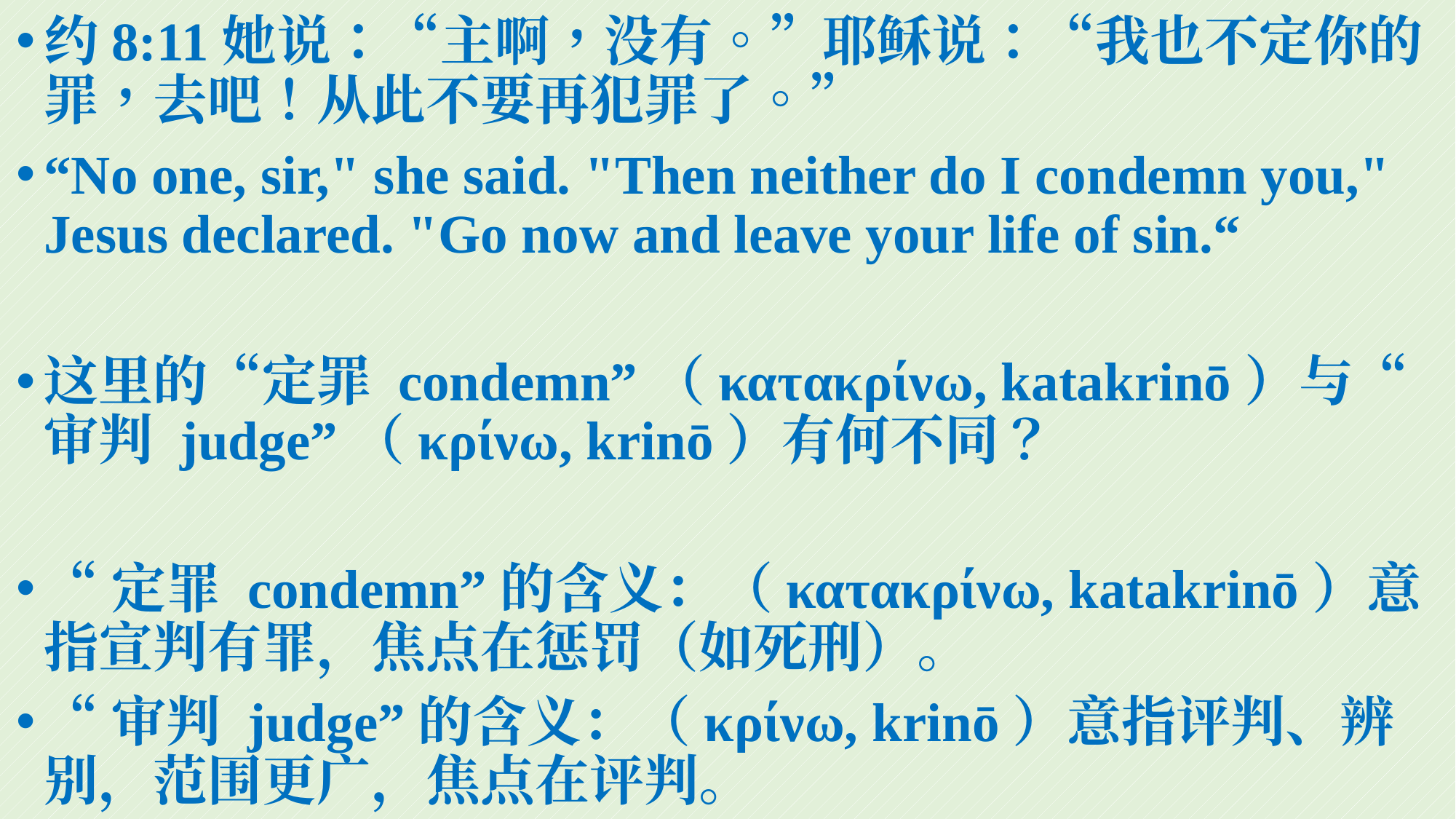

约8:11她说：“主啊，没有。”耶稣说：“我也不定你的罪，去吧！从此不要再犯罪了。”
“No one, sir," she said. "Then neither do I condemn you," Jesus declared. "Go now and leave your life of sin.“

这里的“定罪 condemn”（κατακρίνω, katakrinō）与“审判 judge”（κρίνω, krinō）有何不同？

“定罪 condemn”的含义：（κατακρίνω, katakrinō）意指宣判有罪，焦点在惩罚（如死刑）。
“审判 judge”的含义：（κρίνω, krinō）意指评判、辨别，范围更广，焦点在评判。